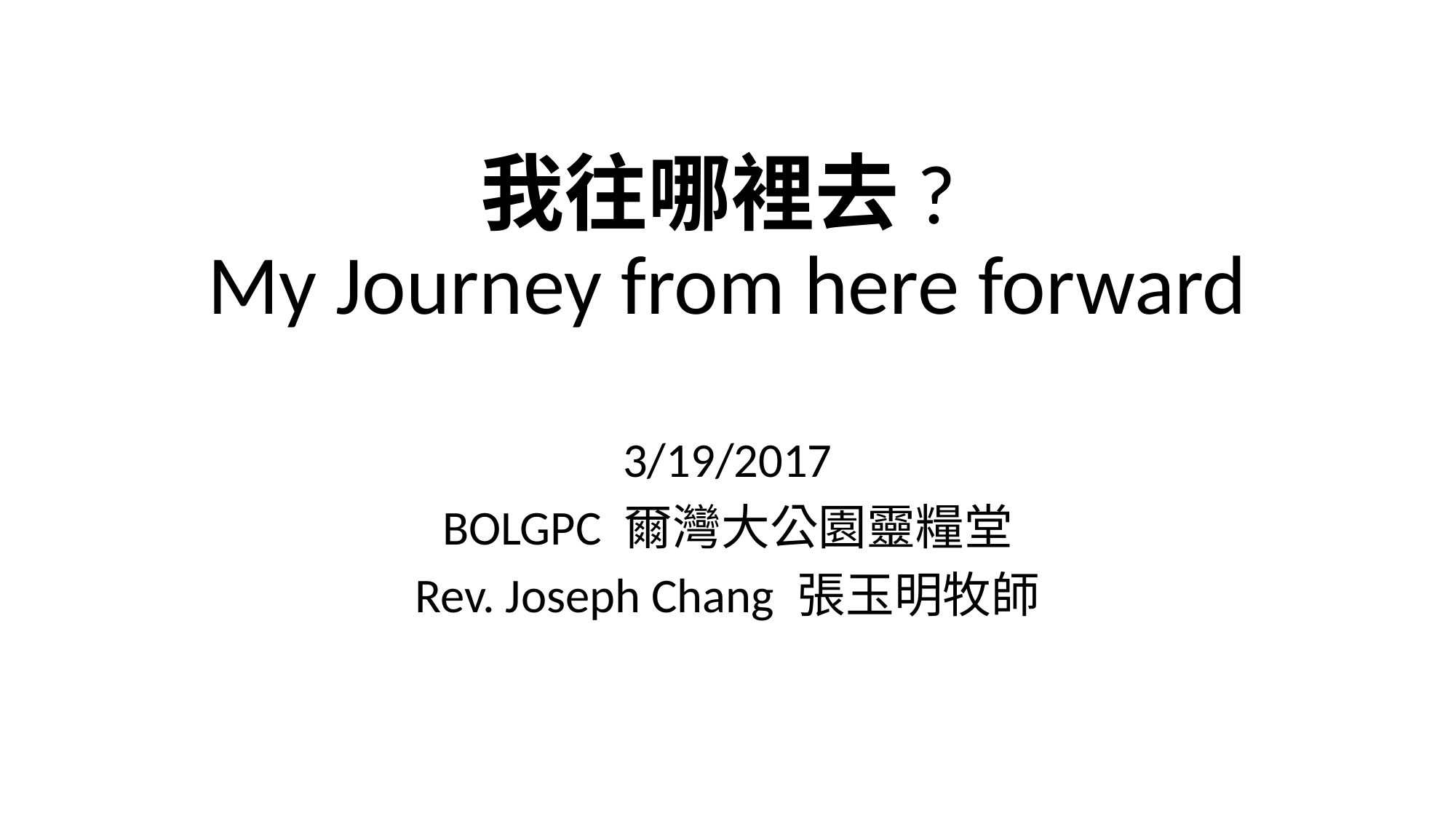

# 我往哪裡去? My Journey from here forward
3/19/2017
BOLGPC 爾灣大公園靈糧堂
Rev. Joseph Chang 張玉明牧師